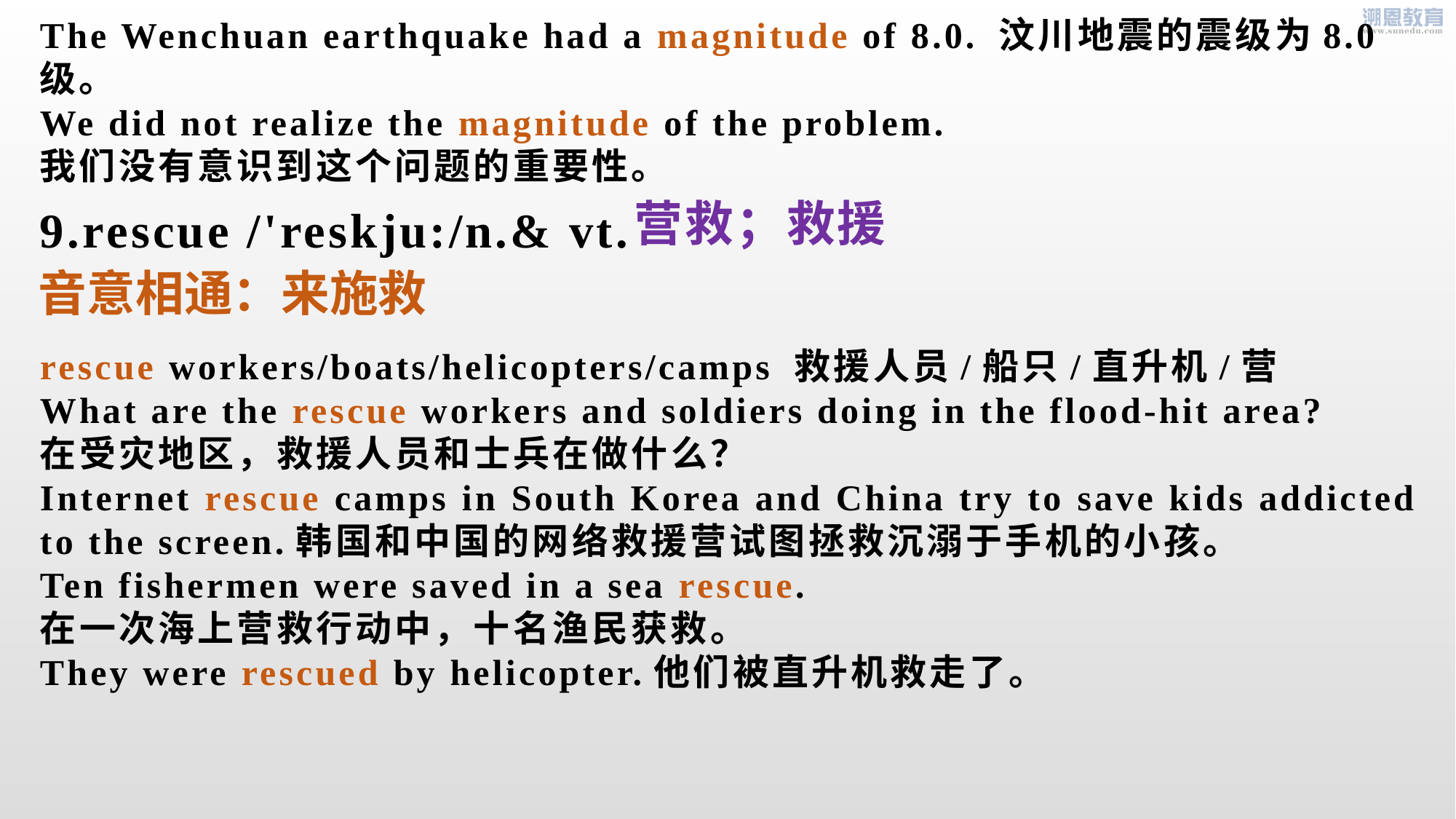

The Wenchuan earthquake had a magnitude of 8.0. 汶川地震的震级为8.0 级。
We did not realize the magnitude of the problem.
我们没有意识到这个问题的重要性。

营救；救援
9.rescue /'reskju:/n.& vt.

音意相通：来施救

rescue workers/boats/helicopters/camps 救援人员/船只/直升机/营
What are the rescue workers and soldiers doing in the flood-hit area?
在受灾地区，救援人员和士兵在做什么？
Internet rescue camps in South Korea and China try to save kids addicted to the screen.韩国和中国的网络救援营试图拯救沉溺于手机的小孩。
Ten fishermen were saved in a sea rescue.
在一次海上营救行动中，十名渔民获救。
They were rescued by helicopter.他们被直升机救走了。